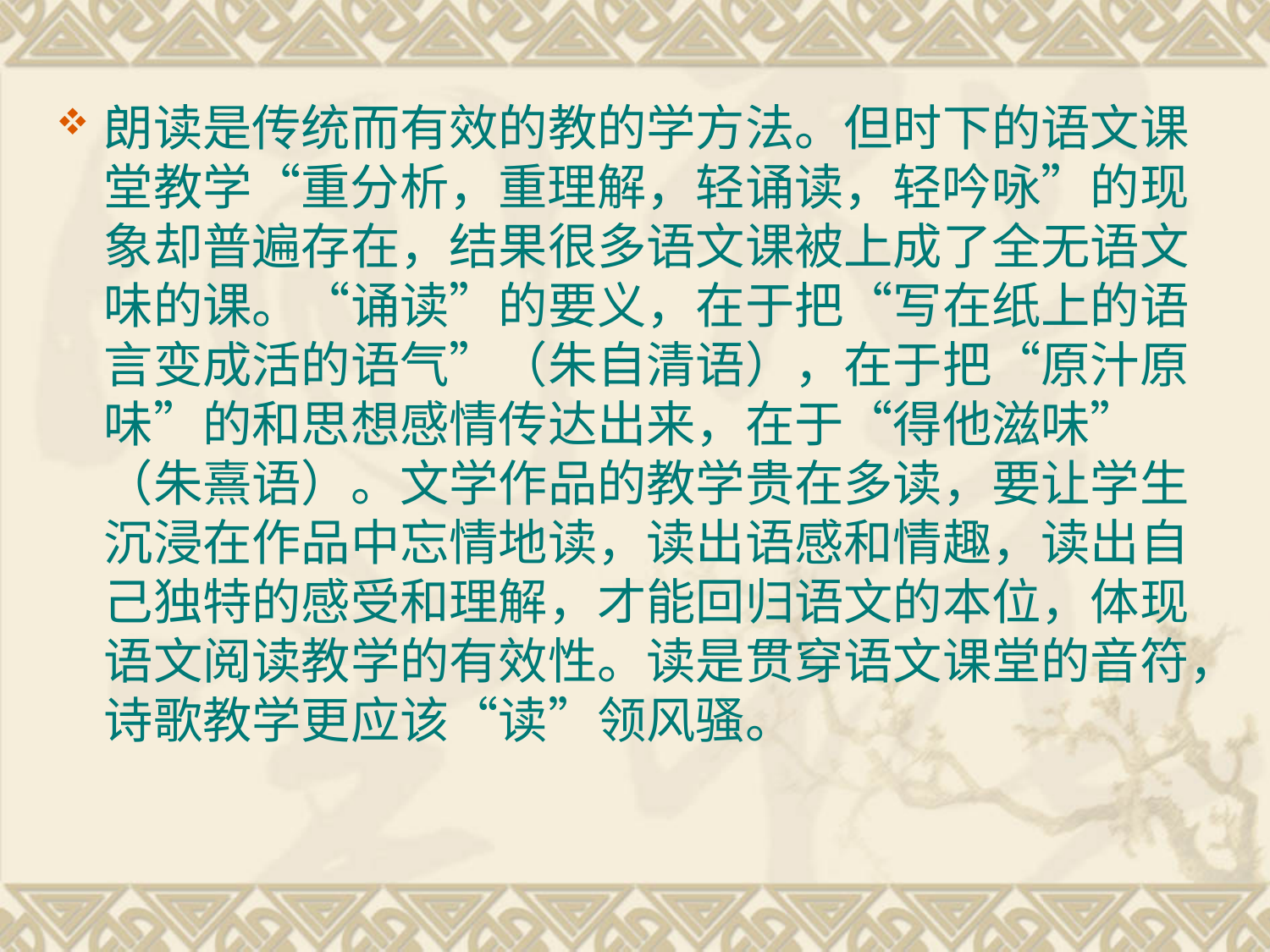

朗读是传统而有效的教的学方法。但时下的语文课堂教学“重分析，重理解，轻诵读，轻吟咏”的现象却普遍存在，结果很多语文课被上成了全无语文味的课。“诵读”的要义，在于把“写在纸上的语言变成活的语气”（朱自清语），在于把“原汁原味”的和思想感情传达出来，在于“得他滋味”（朱熹语）。文学作品的教学贵在多读，要让学生沉浸在作品中忘情地读，读出语感和情趣，读出自己独特的感受和理解，才能回归语文的本位，体现语文阅读教学的有效性。读是贯穿语文课堂的音符，诗歌教学更应该“读”领风骚。